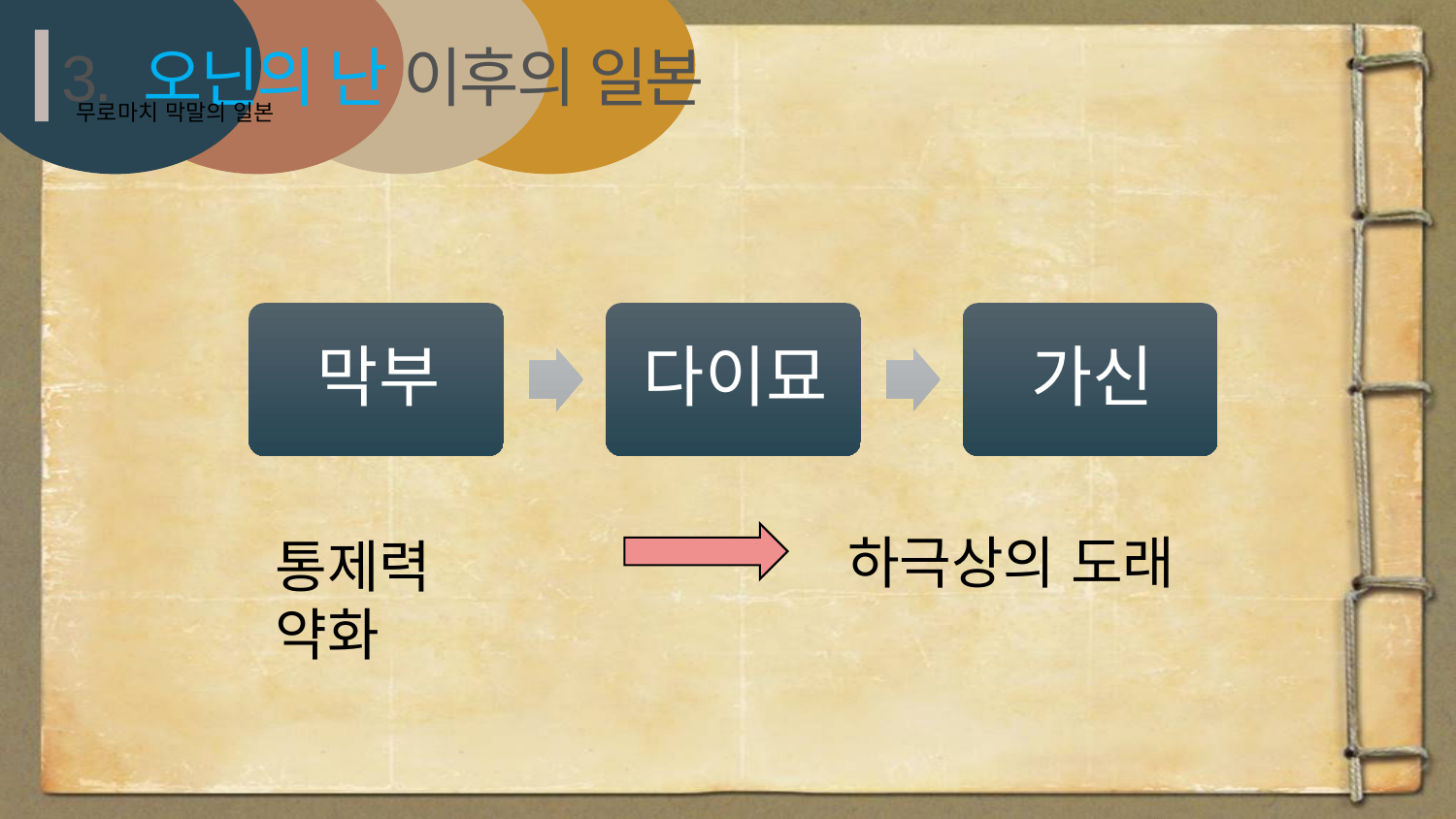

3. 오닌의 난 이후의 일본
무로마치 막말의 일본
막부

다이묘

가신
하극상의 도래
통제력 약화